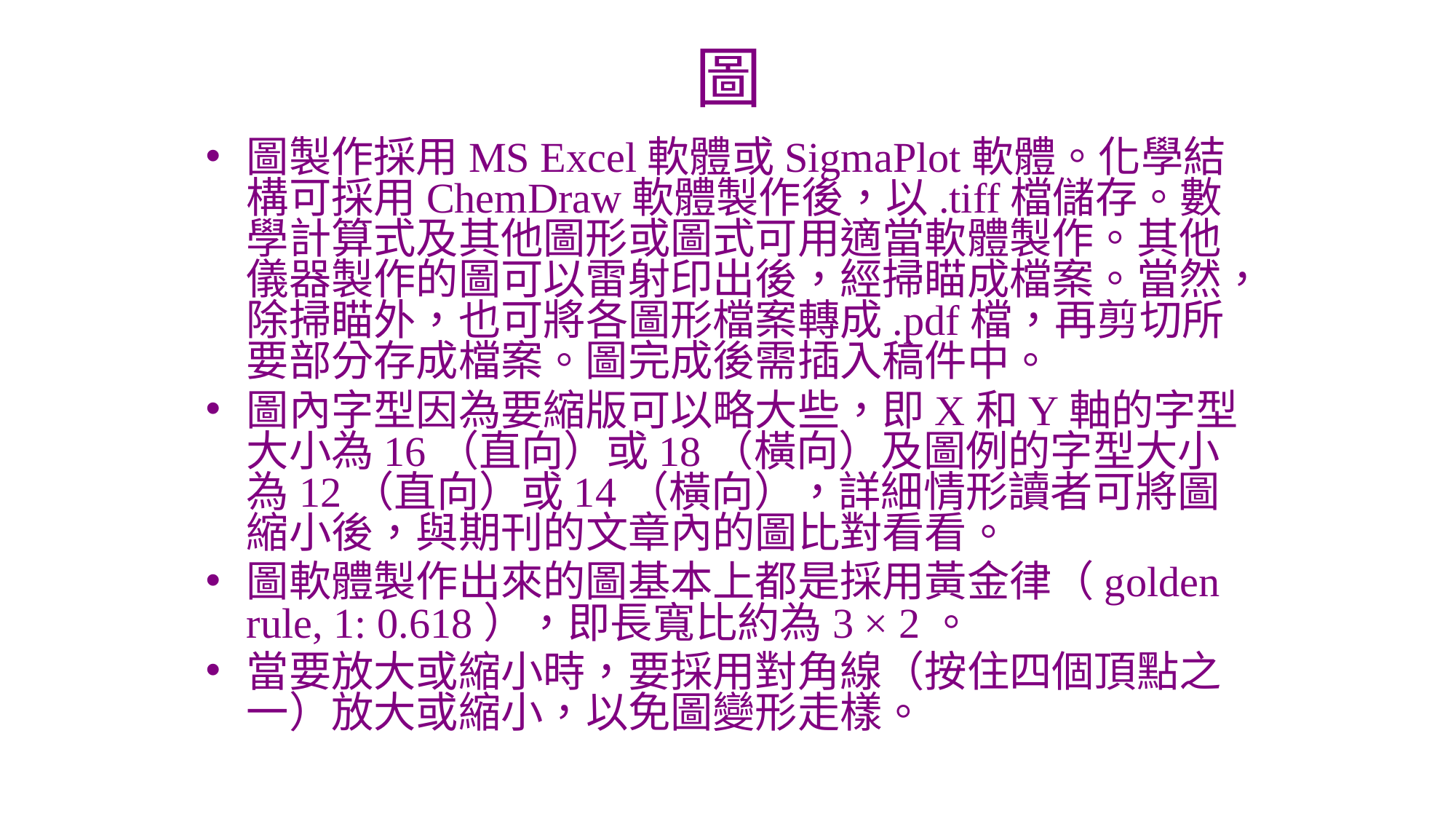

# 圖
圖製作採用MS Excel軟體或SigmaPlot軟體。化學結構可採用ChemDraw軟體製作後，以.tiff檔儲存。數學計算式及其他圖形或圖式可用適當軟體製作。其他儀器製作的圖可以雷射印出後，經掃瞄成檔案。當然，除掃瞄外，也可將各圖形檔案轉成.pdf檔，再剪切所要部分存成檔案。圖完成後需插入稿件中。
圖內字型因為要縮版可以略大些，即X和Y軸的字型大小為16（直向）或18（橫向）及圖例的字型大小為12（直向）或14（橫向），詳細情形讀者可將圖縮小後，與期刊的文章內的圖比對看看。
圖軟體製作出來的圖基本上都是採用黃金律（golden rule, 1: 0.618），即長寬比約為3 × 2。
當要放大或縮小時，要採用對角線（按住四個頂點之一）放大或縮小，以免圖變形走樣。